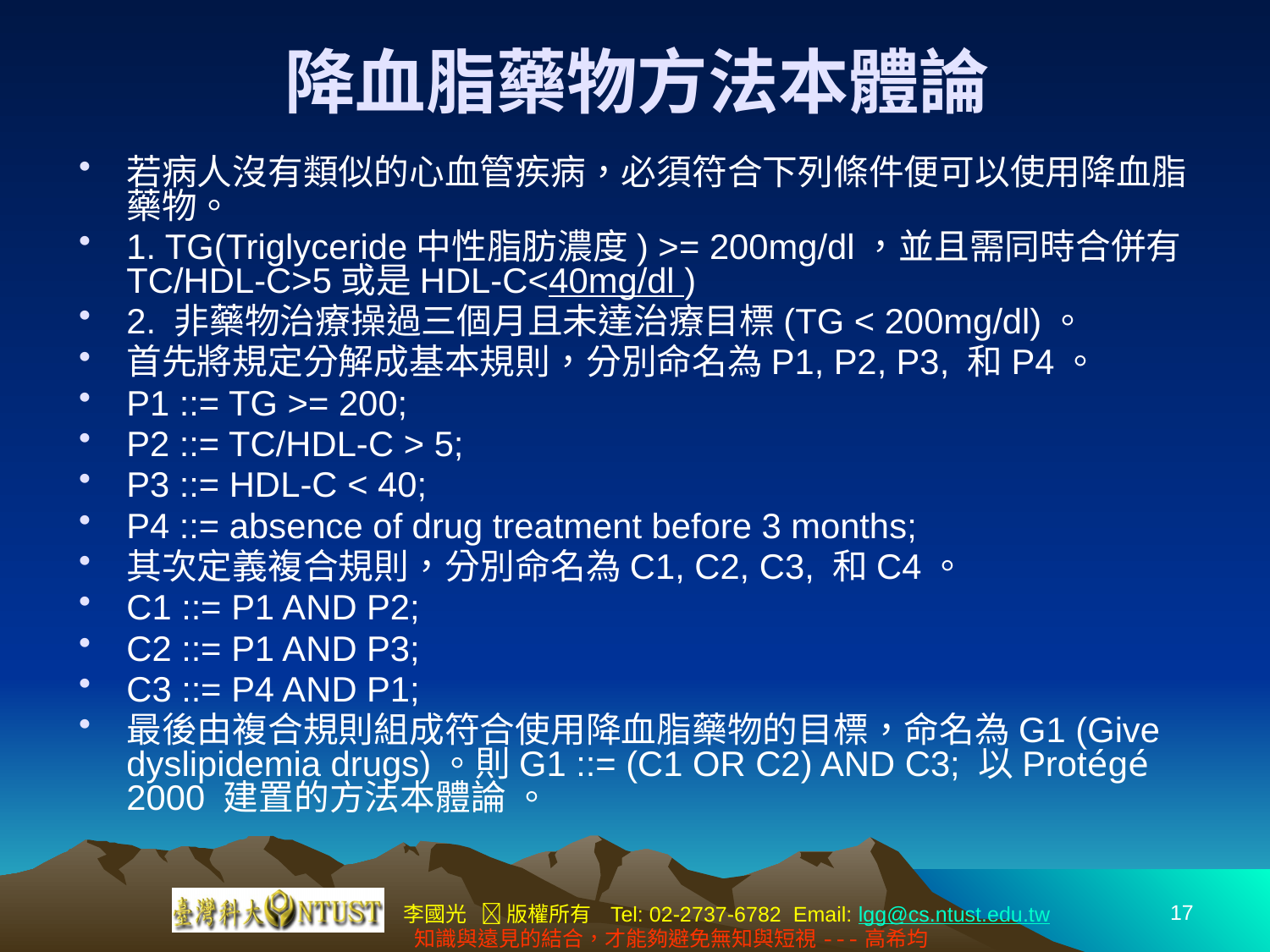

# 降血脂藥物方法本體論
若病人沒有類似的心血管疾病，必須符合下列條件便可以使用降血脂藥物。
1. TG(Triglyceride中性脂肪濃度) >= 200mg/dl，並且需同時合併有TC/HDL-C>5或是HDL-C<40mg/dl )
2. 非藥物治療操過三個月且未達治療目標(TG < 200mg/dl)。
首先將規定分解成基本規則，分別命名為P1, P2, P3, 和P4。
P1 ::= TG >= 200;
P2 ::= TC/HDL-C > 5;
P3 ::= HDL-C < 40;
P4 ::= absence of drug treatment before 3 months;
其次定義複合規則，分別命名為C1, C2, C3, 和C4。
C1 ::= P1 AND P2;
C2 ::= P1 AND P3;
C3 ::= P4 AND P1;
最後由複合規則組成符合使用降血脂藥物的目標，命名為G1 (Give dyslipidemia drugs)。則G1 ::= (C1 OR C2) AND C3; 以Protégé 2000 建置的方法本體論 。
17